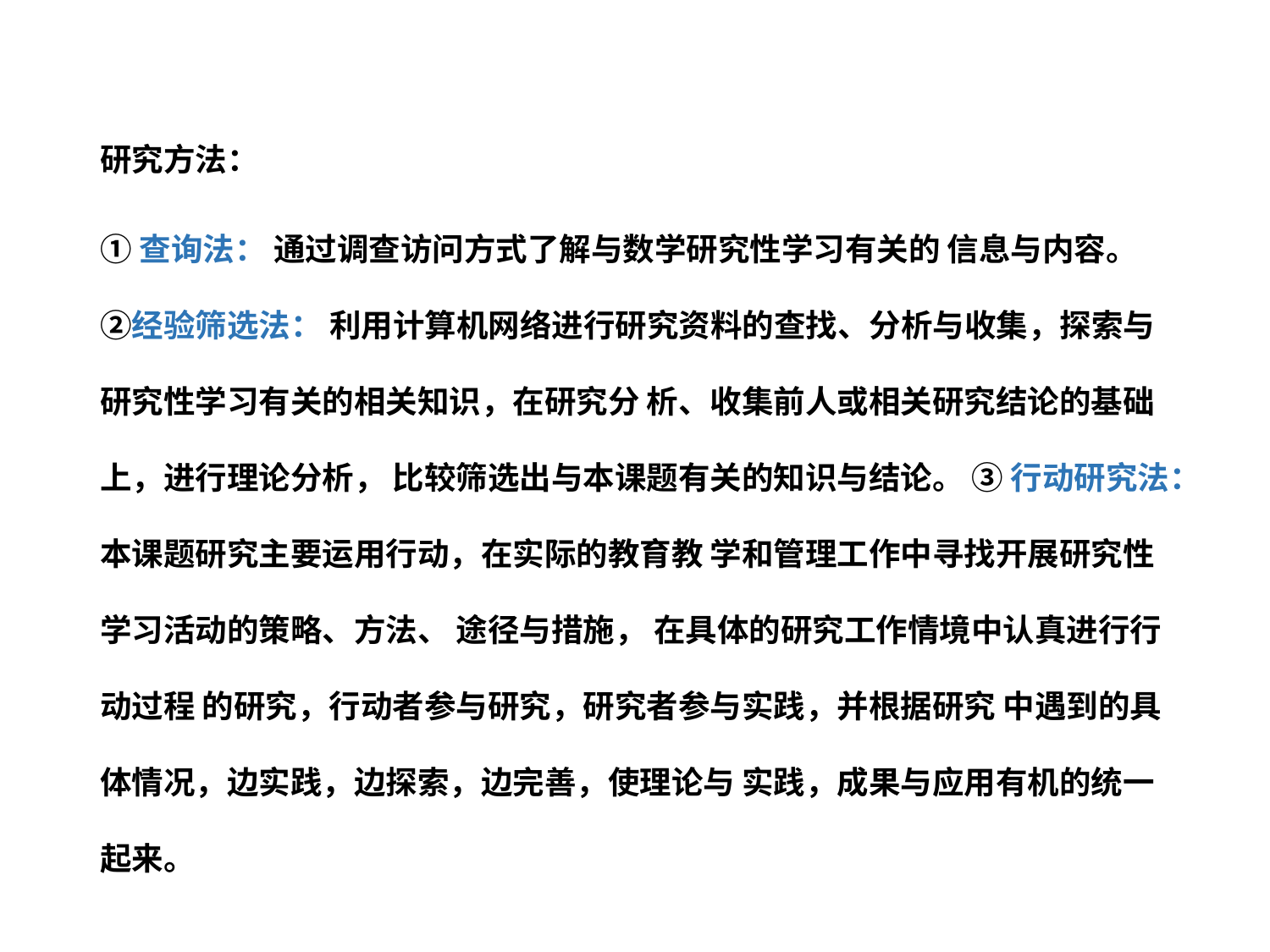

研究方法：
①查询法： 通过调查访问方式了解与数学研究性学习有关的 信息与内容。 ②经验筛选法： 利用计算机网络进行研究资料的查找、分析与收集，探索与研究性学习有关的相关知识，在研究分 析、收集前人或相关研究结论的基础上，进行理论分析， 比较筛选出与本课题有关的知识与结论。 ③ 行动研究法：本课题研究主要运用行动，在实际的教育教 学和管理工作中寻找开展研究性学习活动的策略、方法、 途径与措施， 在具体的研究工作情境中认真进行行动过程 的研究，行动者参与研究，研究者参与实践，并根据研究 中遇到的具体情况，边实践，边探索，边完善，使理论与 实践，成果与应用有机的统一起来。